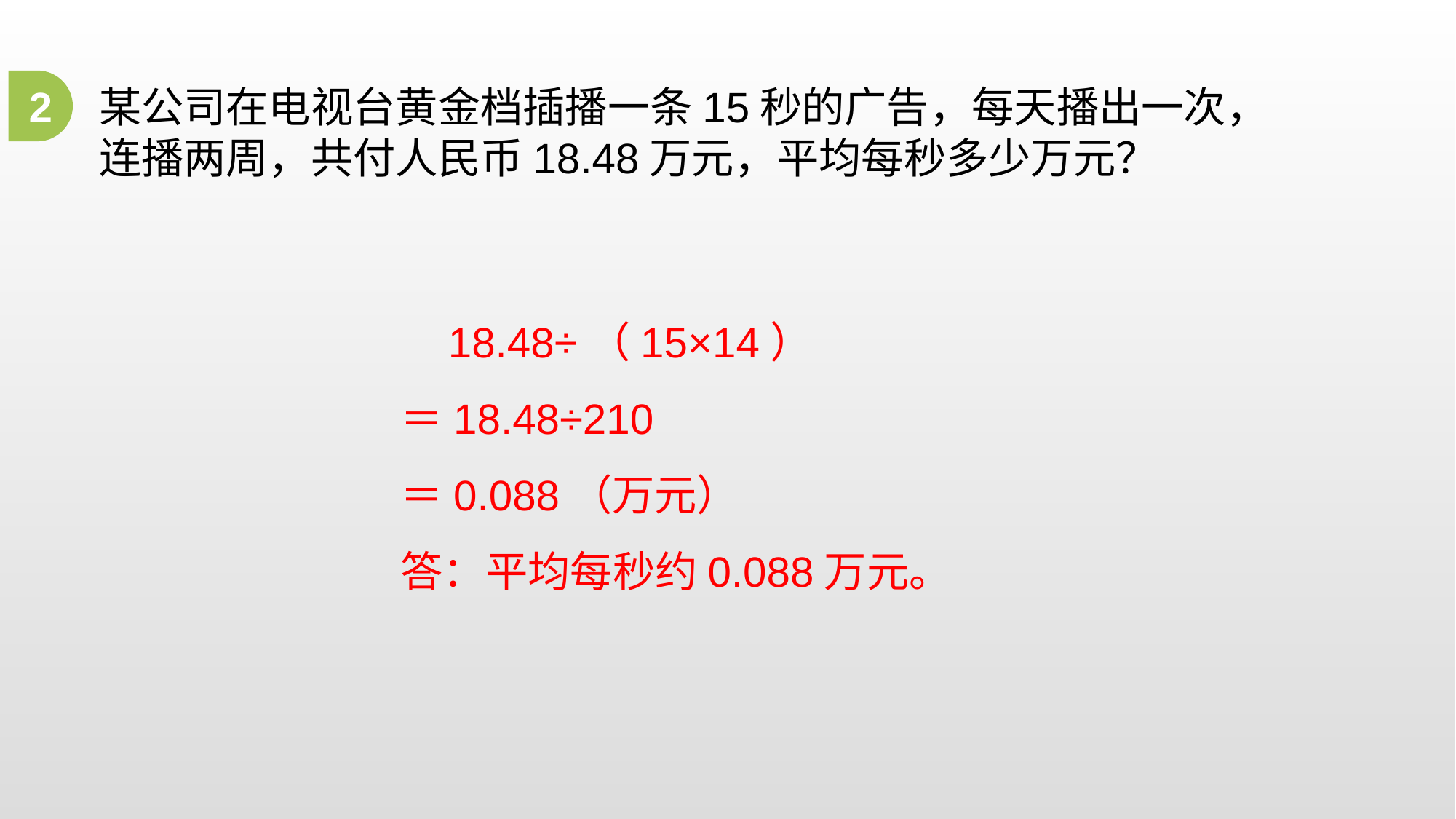

2
某公司在电视台黄金档插播一条15秒的广告，每天播出一次，连播两周，共付人民币18.48万元，平均每秒多少万元？
    18.48÷（15×14）
＝18.48÷210
＝0.088（万元）
答：平均每秒约0.088万元。